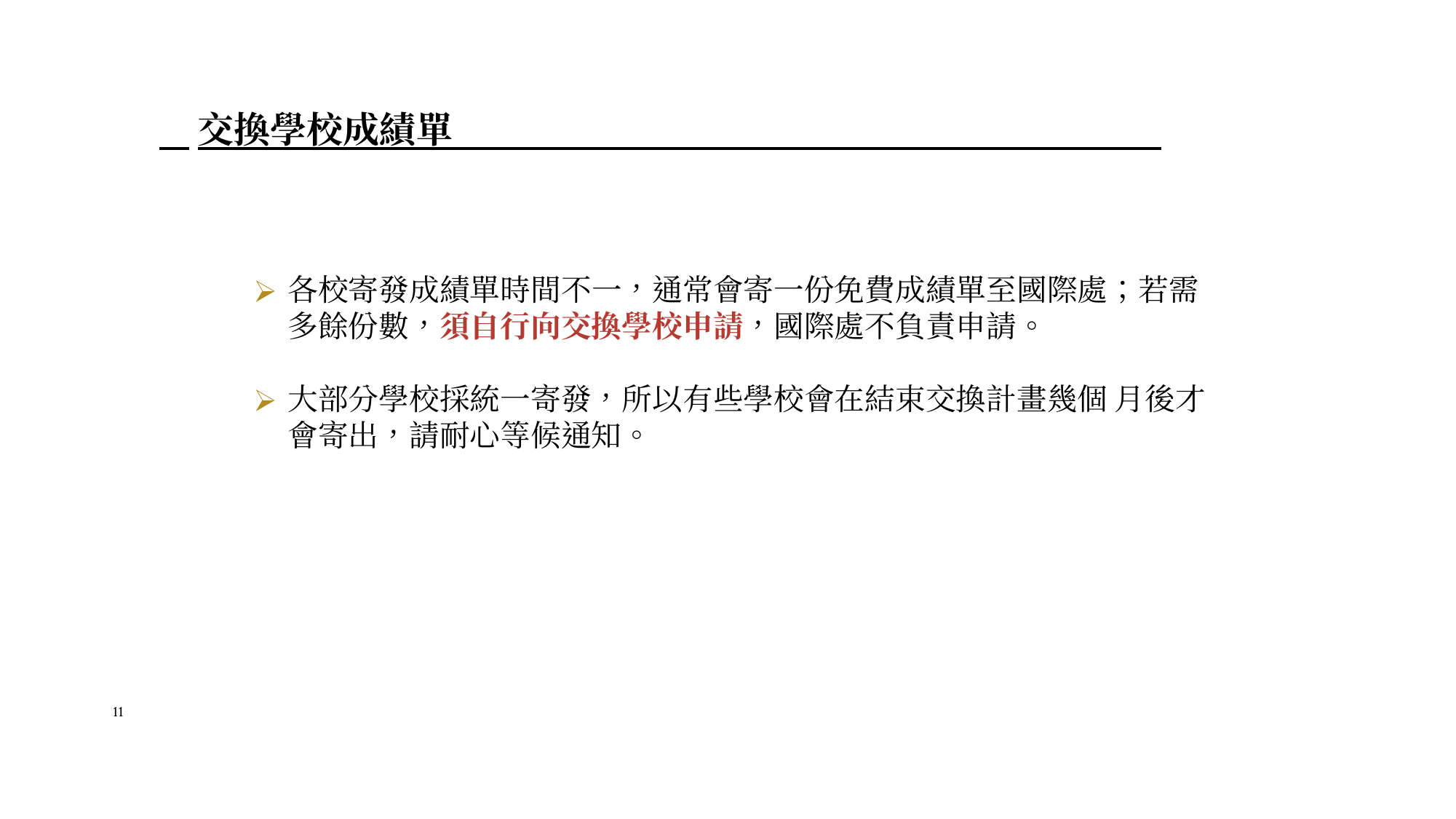

交換學校成績單
各校寄發成績單時間不一，通常會寄一份免費成績單至國際處；若需多餘份數，須自行向交換學校申請，國際處不負責申請。

大部分學校採統一寄發，所以有些學校會在結束交換計畫幾個 月後才會寄出，請耐心等候通知。

11